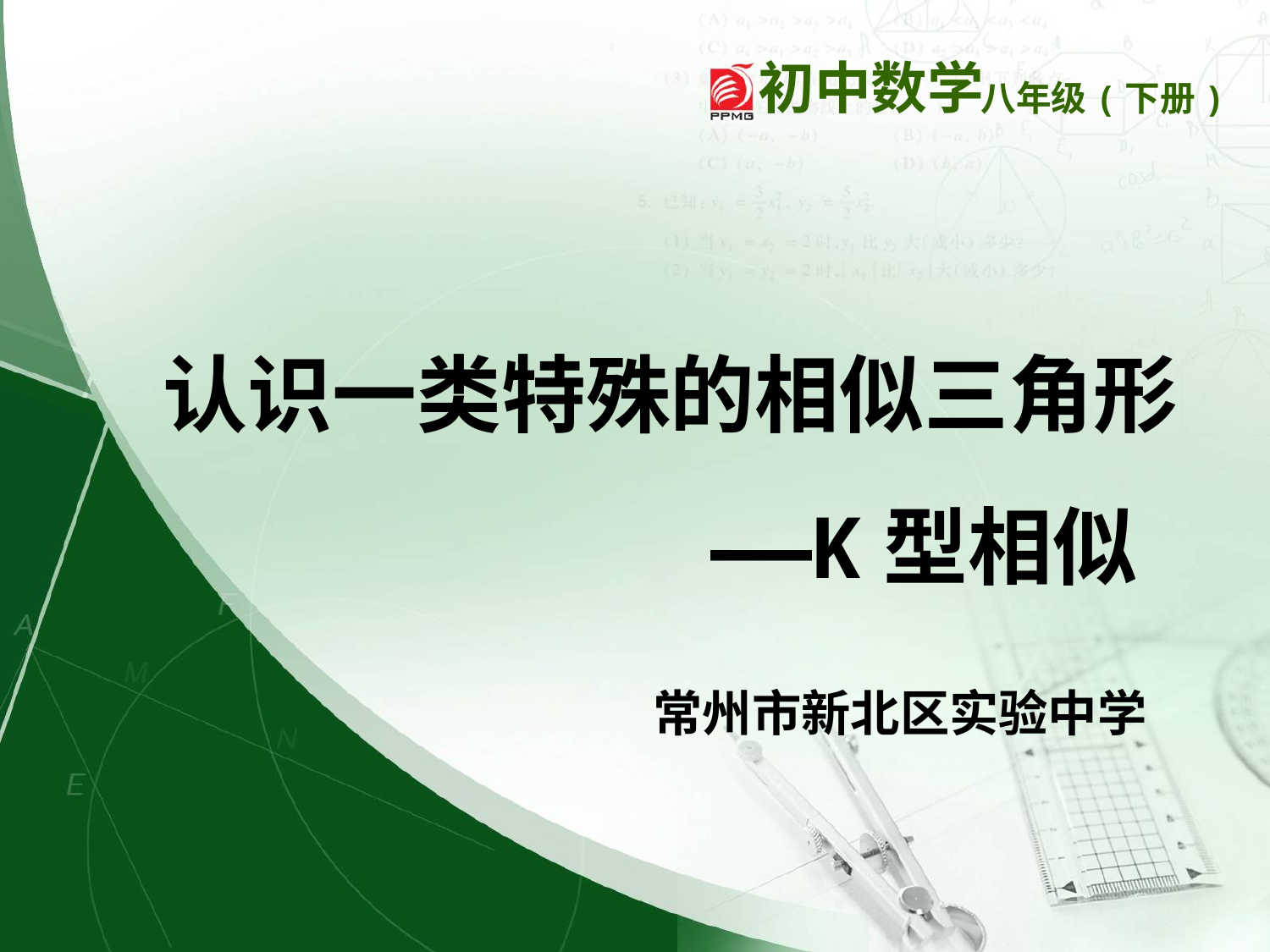

初中数学
八年级(下册)
认识一类特殊的相似三角形
          ——K型相似

常州市新北区实验中学